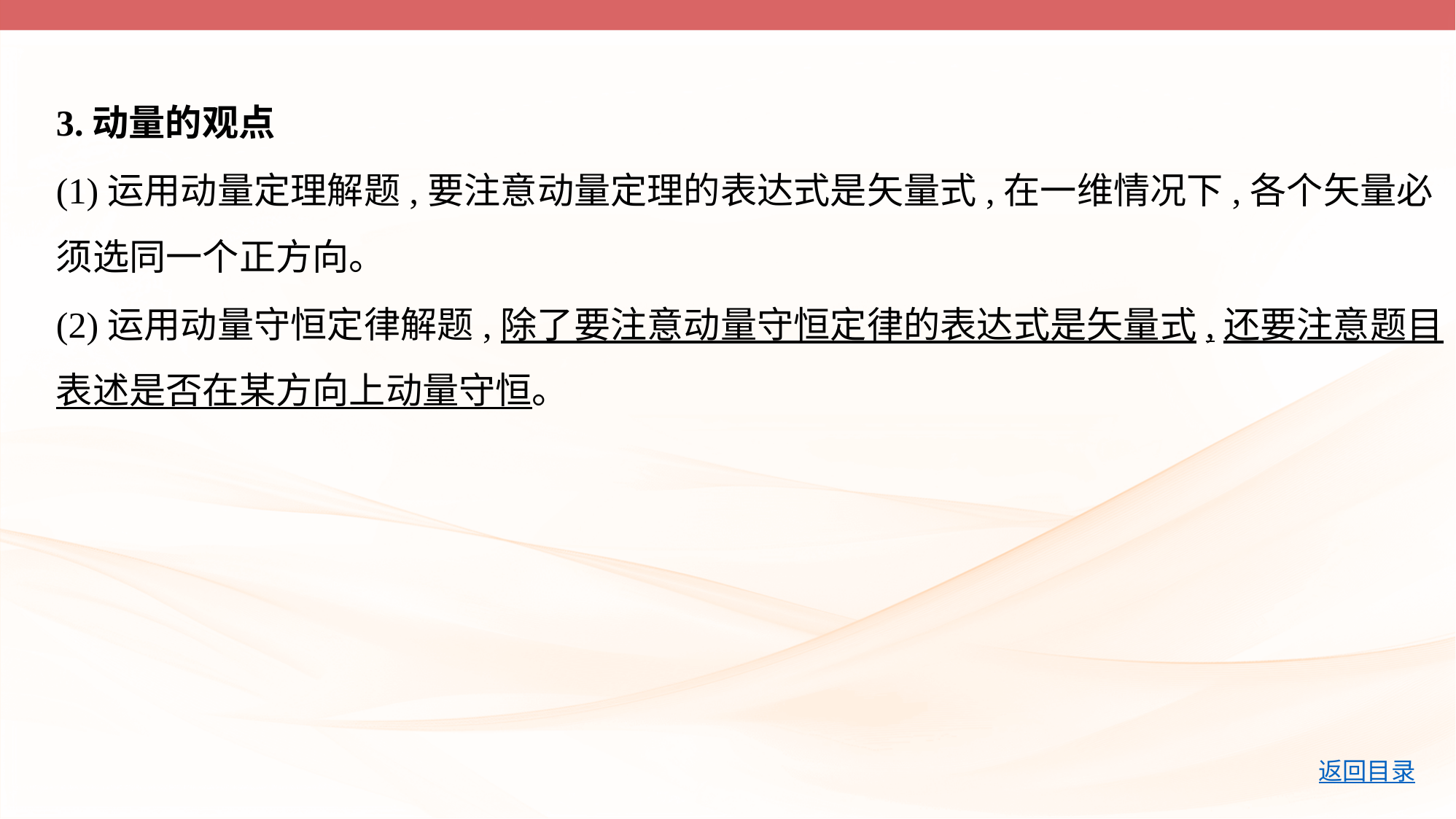

3.动量的观点
(1)运用动量定理解题,要注意动量定理的表达式是矢量式,在一维情况下,各个矢量必
须选同一个正方向。
(2)运用动量守恒定律解题,除了要注意动量守恒定律的表达式是矢量式,还要注意题目
表述是否在某方向上动量守恒。